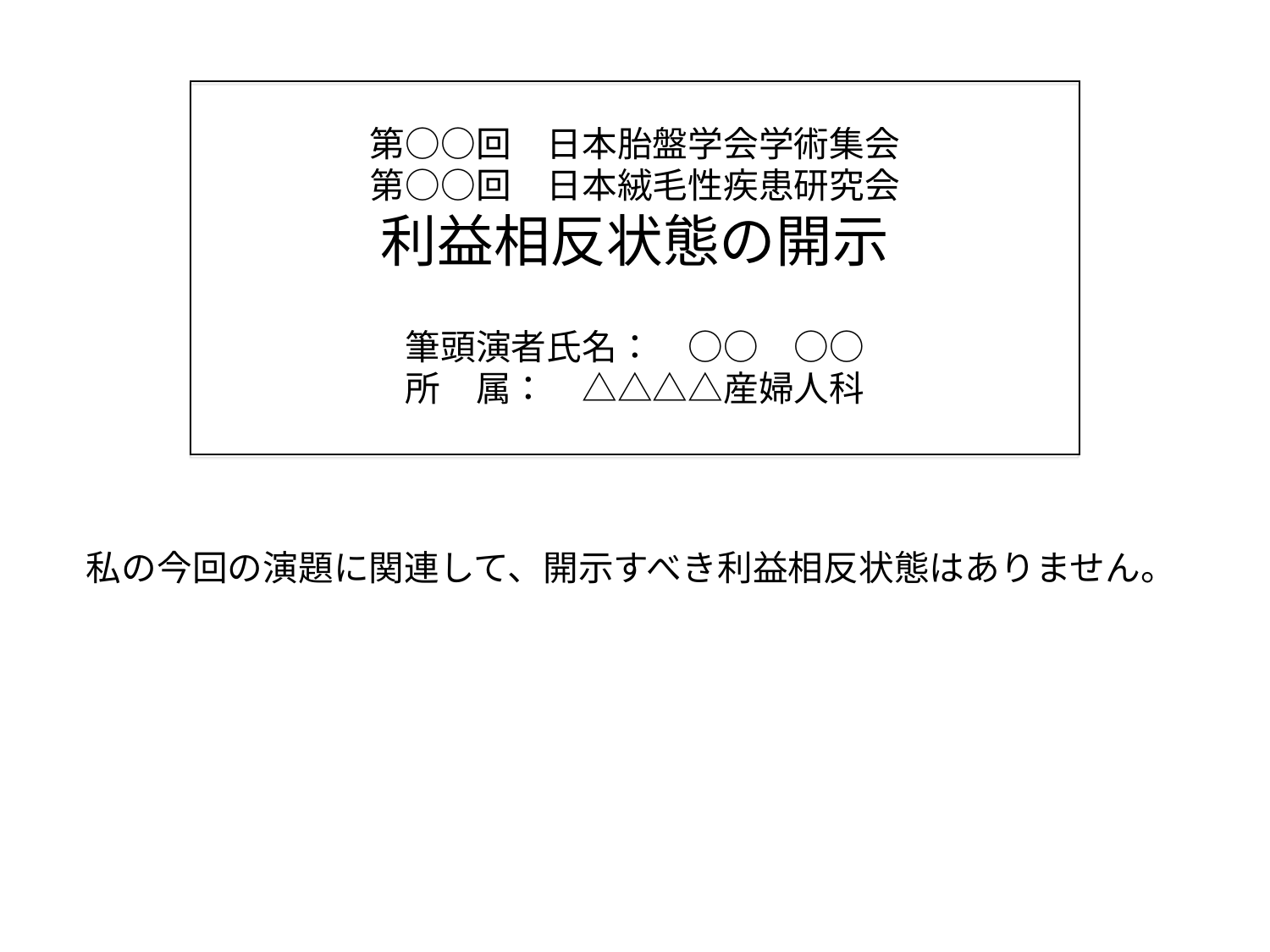

第○○回　日本胎盤学会学術集会
第○○回　日本絨毛性疾患研究会
利益相反状態の開示
 
筆頭演者氏名：　○○　○○
所　属：　△△△△産婦人科

私の今回の演題に関連して、開示すべき利益相反状態はありません。